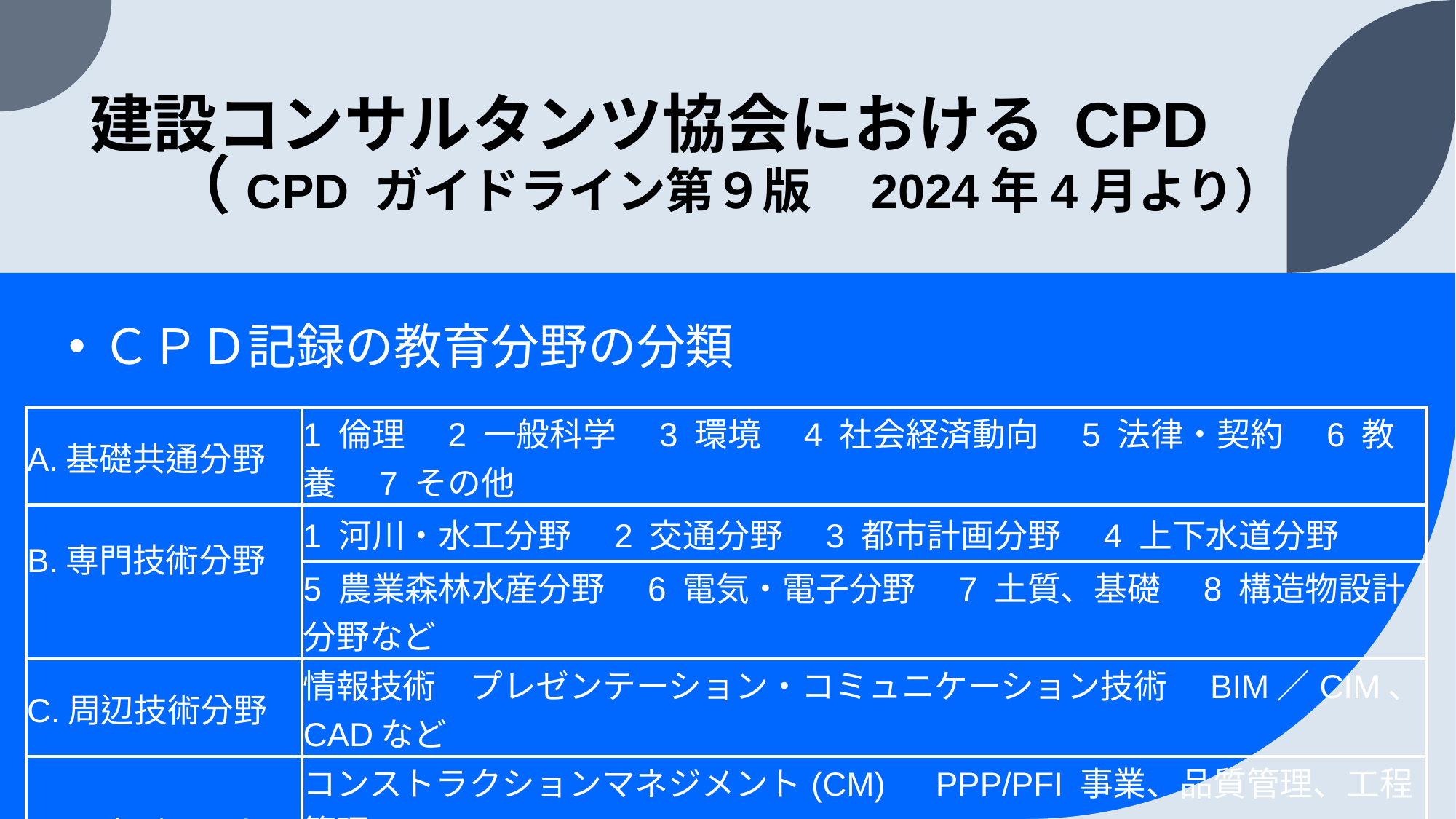

# 建設コンサルタンツ協会における CPD 　 （CPD ガイドライン第９版　2024年4月より）
ＣＰＤ記録の教育分野の分類
| A.基礎共通分野 | 1 倫理　2 一般科学　3 環境　4 社会経済動向　5 法律・契約　6 教養　7 その他 |
| --- | --- |
| B.専門技術分野 | 1 河川・水工分野　2 交通分野　3 都市計画分野　4 上下水道分野 |
|  | 5 農業森林水産分野　6 電気・電子分野　7 土質、基礎　8 構造物設計分野など |
| C.周辺技術分野 | 情報技術　プレゼンテーション・コミュニケーション技術　BIM／CIM、CADなど |
| D.マネジメント 関連分野 | コンストラクションマネジメント(CM)　PPP/PFI 事業、品質管理、工程管理 |
|  | VE、ストックマネジメント、リスクマネジメント、アセットマネジメントなど |